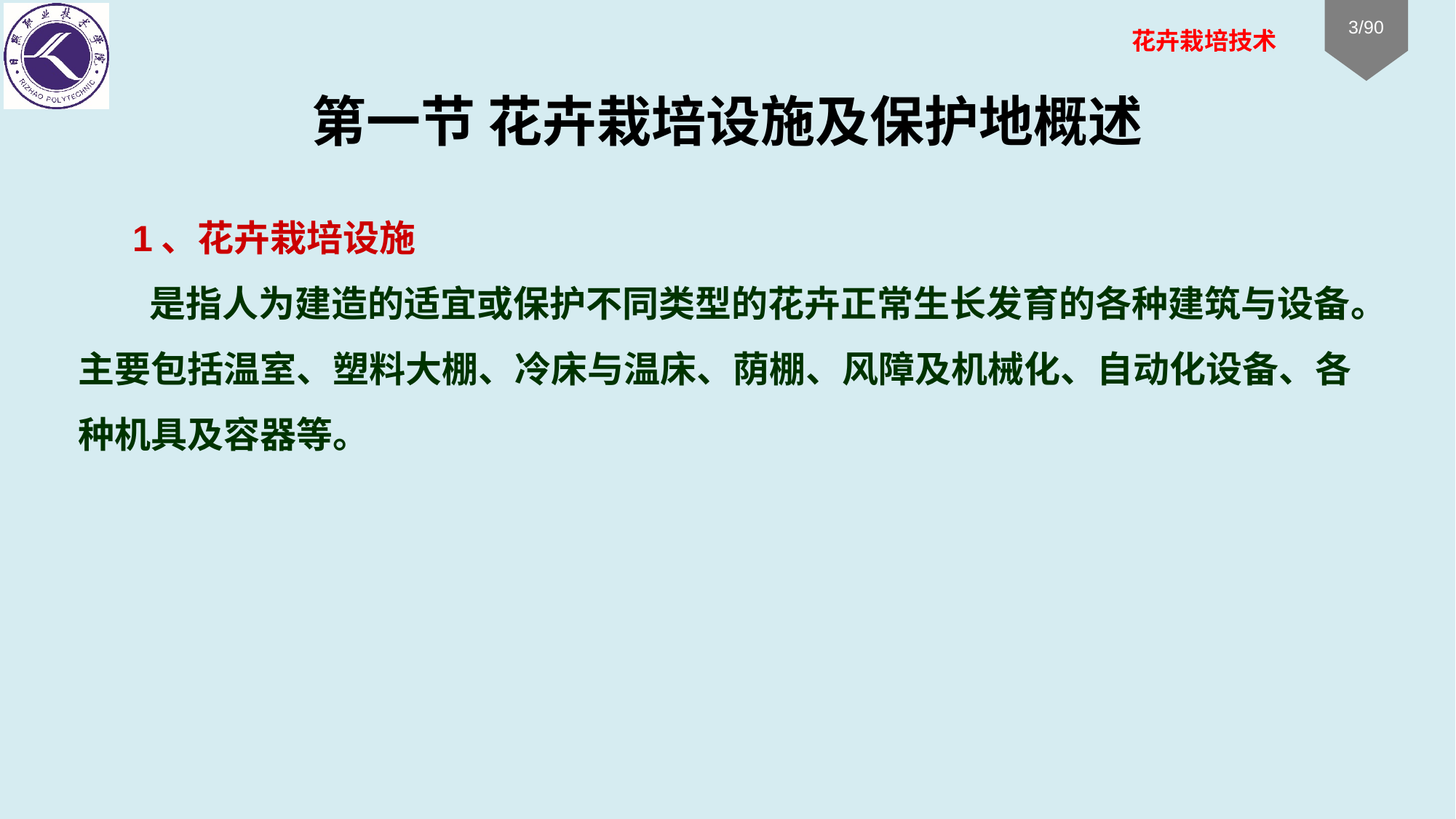

# 第一节 花卉栽培设施及保护地概述
1、花卉栽培设施
 是指人为建造的适宜或保护不同类型的花卉正常生长发育的各种建筑与设备。主要包括温室、塑料大棚、冷床与温床、荫棚、风障及机械化、自动化设备、各种机具及容器等。